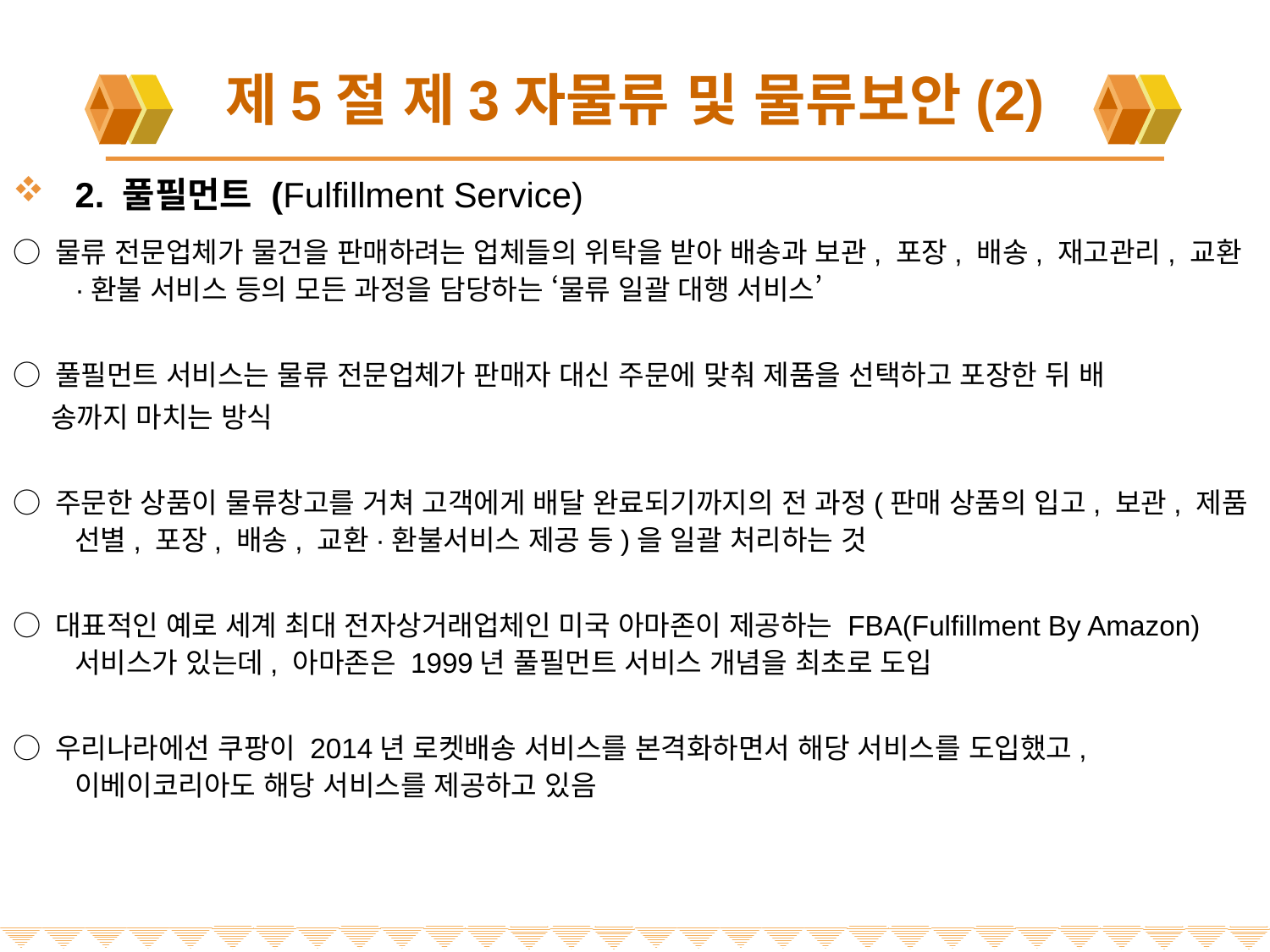

# 제5절 제3자물류 및 물류보안(2)
2. 풀필먼트 (Fulfillment Service)
○ 물류 전문업체가 물건을 판매하려는 업체들의 위탁을 받아 배송과 보관, 포장, 배송, 재고관리, 교환·환불 서비스 등의 모든 과정을 담당하는 ‘물류 일괄 대행 서비스’

○ 풀필먼트 서비스는 물류 전문업체가 판매자 대신 주문에 맞춰 제품을 선택하고 포장한 뒤 배
    송까지 마치는 방식

○ 주문한 상품이 물류창고를 거쳐 고객에게 배달 완료되기까지의 전 과정(판매 상품의 입고, 보관, 제품 선별, 포장, 배송, 교환·환불서비스 제공 등)을 일괄 처리하는 것

○ 대표적인 예로 세계 최대 전자상거래업체인 미국 아마존이 제공하는 FBA(Fulfillment By Amazon) 서비스가 있는데, 아마존은 1999년 풀필먼트 서비스 개념을 최초로 도입

○ 우리나라에선 쿠팡이 2014년 로켓배송 서비스를 본격화하면서 해당 서비스를 도입했고, 이베이코리아도 해당 서비스를 제공하고 있음